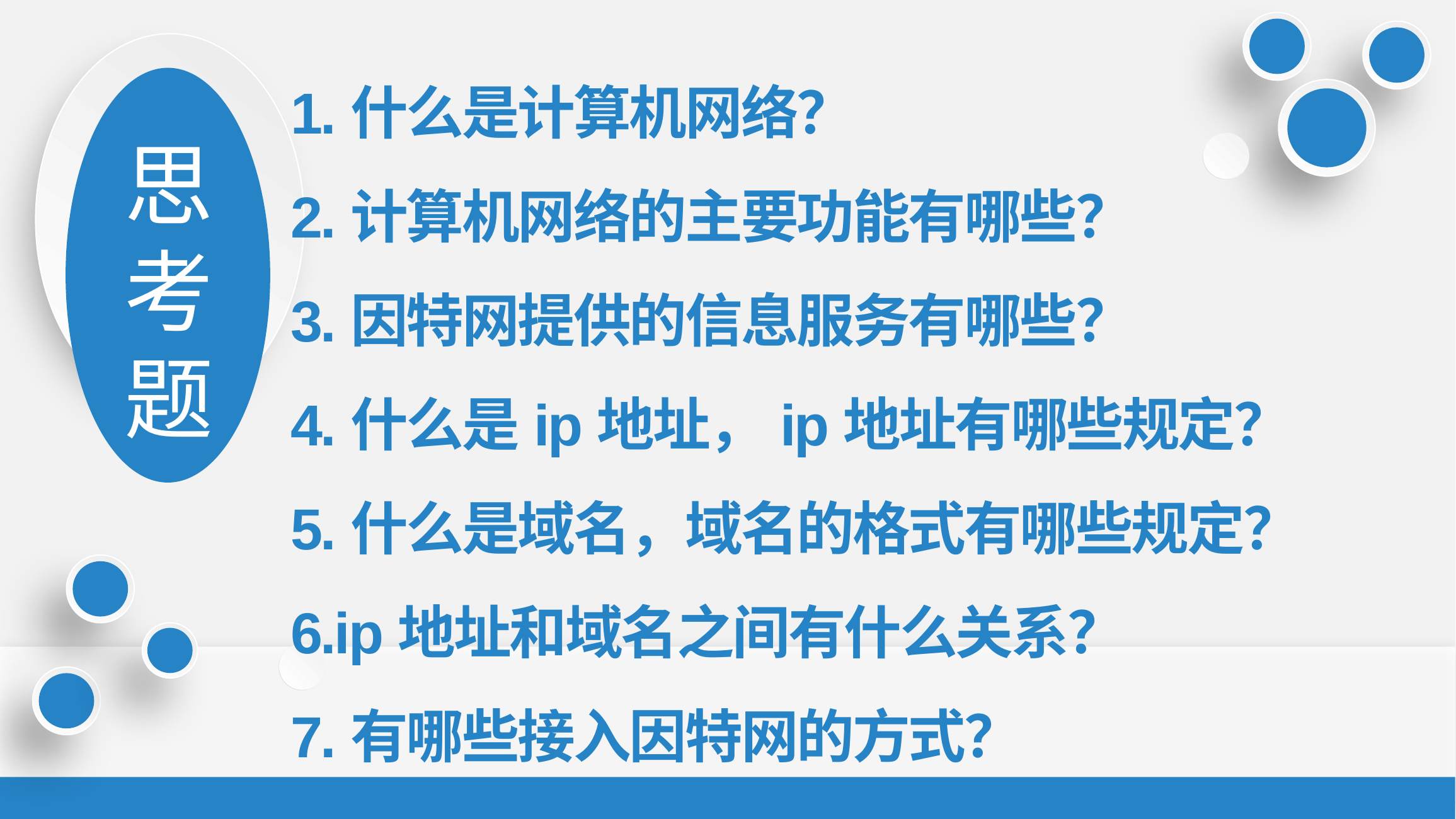

思考题
1.什么是计算机网络？
2.计算机网络的主要功能有哪些？
3.因特网提供的信息服务有哪些？
4.什么是ip地址，ip地址有哪些规定？
5.什么是域名，域名的格式有哪些规定？
6.ip地址和域名之间有什么关系？
7.有哪些接入因特网的方式？